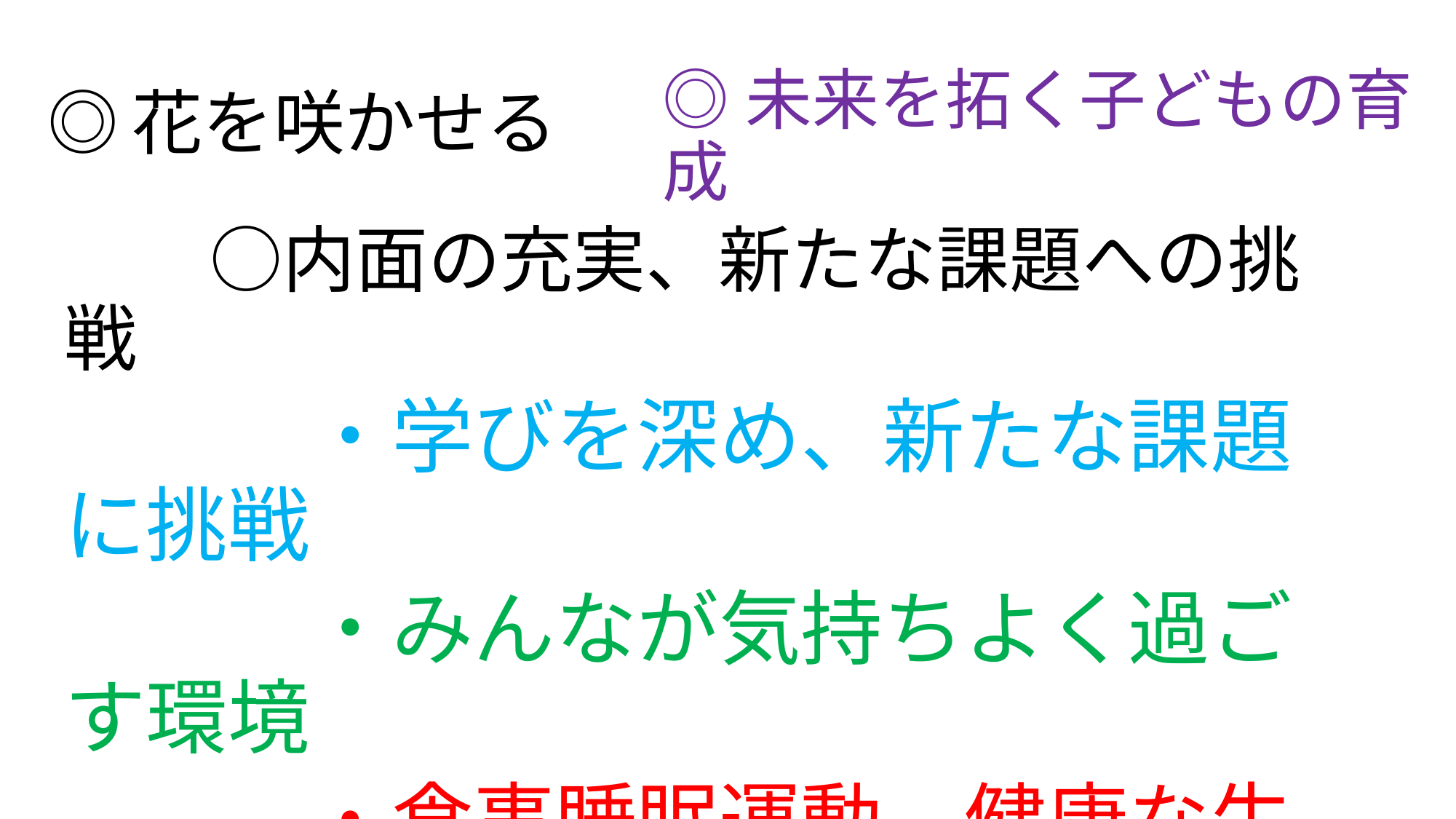

# ◎花を咲かせる
◎未来を拓く子どもの育成
　　○内面の充実、新たな課題への挑戦
　　　・学びを深め、新たな課題に挑戦
　　　・みんなが気持ちよく過ごす環境
　　　・食事睡眠運動、健康な生活作り
　　　・助け合い・協力して課題解決